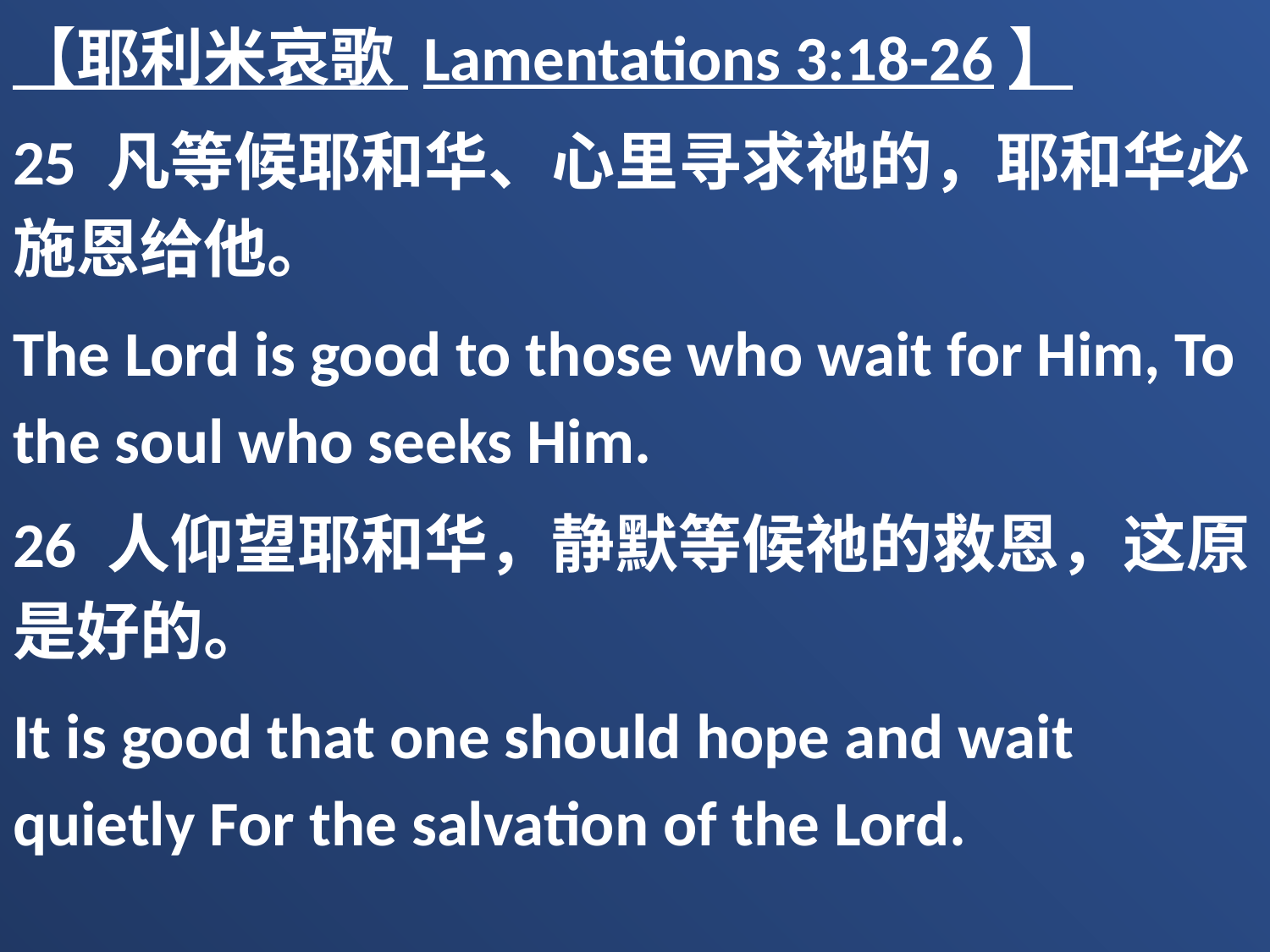

【耶利米哀歌 Lamentations 3:18-26】
25 凡等候耶和华、心里寻求祂的，耶和华必施恩给他。
The Lord is good to those who wait for Him, To the soul who seeks Him.
26 人仰望耶和华，静默等候祂的救恩，这原是好的。
It is good that one should hope and wait quietly For the salvation of the Lord.